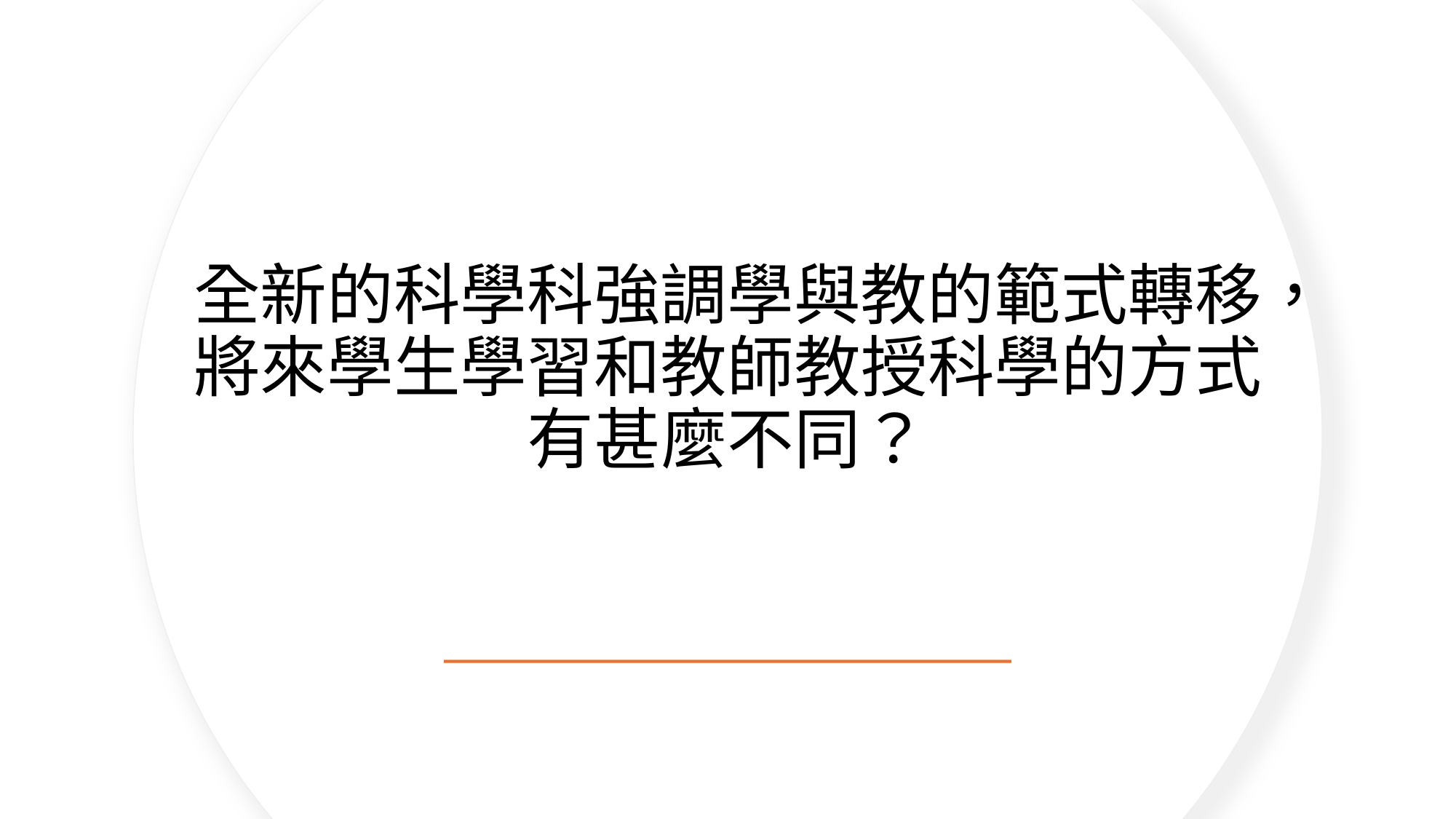

# 全新的科學科強調學與教的範式轉移，將來學生學習和教師教授科學的方式有甚麼不同？